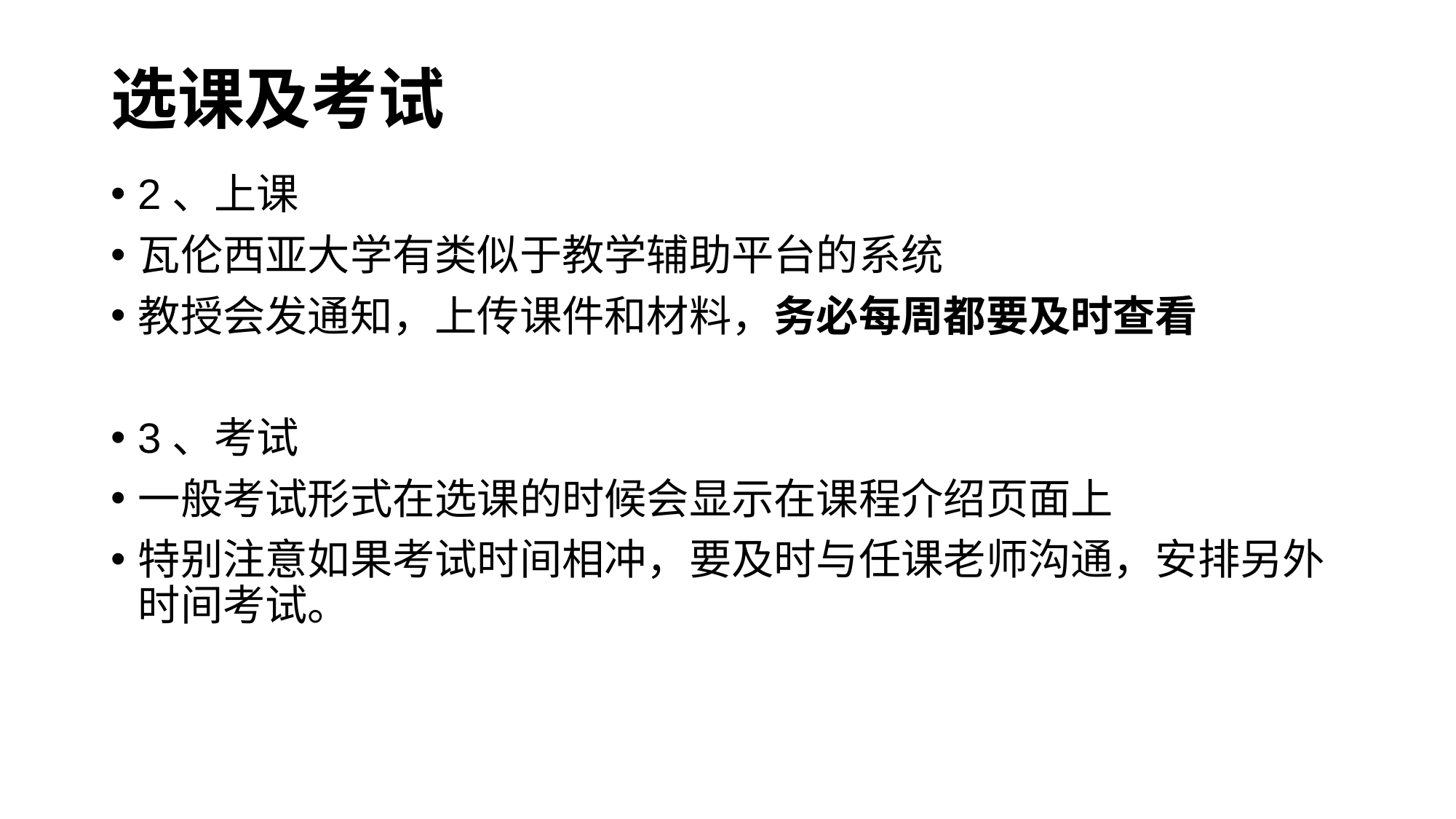

# 选课及考试
2、上课
瓦伦西亚大学有类似于教学辅助平台的系统
教授会发通知，上传课件和材料，务必每周都要及时查看

3、考试
一般考试形式在选课的时候会显示在课程介绍页面上
特别注意如果考试时间相冲，要及时与任课老师沟通，安排另外时间考试。